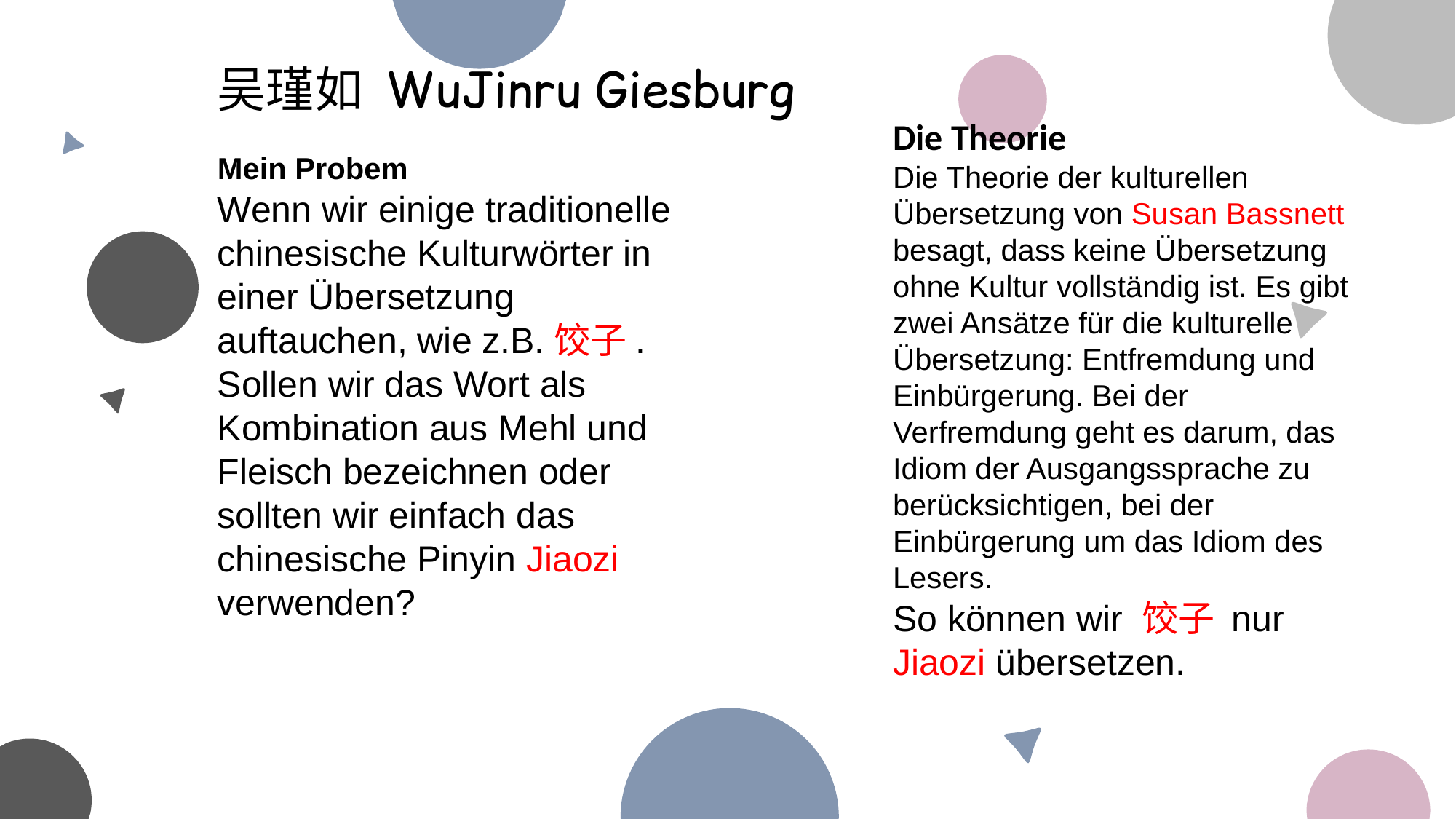

吴瑾如 WuJinru Giesburg
Die Theorie
Die Theorie der kulturellen Übersetzung von Susan Bassnett besagt, dass keine Übersetzung ohne Kultur vollständig ist. Es gibt zwei Ansätze für die kulturelle Übersetzung: Entfremdung und Einbürgerung. Bei der Verfremdung geht es darum, das Idiom der Ausgangssprache zu berücksichtigen, bei der Einbürgerung um das Idiom des Lesers.
So können wir 饺子 nur Jiaozi übersetzen.
Mein Probem
Wenn wir einige traditionelle chinesische Kulturwörter in einer Übersetzung auftauchen, wie z.B.饺子. Sollen wir das Wort als Kombination aus Mehl und Fleisch bezeichnen oder sollten wir einfach das chinesische Pinyin Jiaozi verwenden?